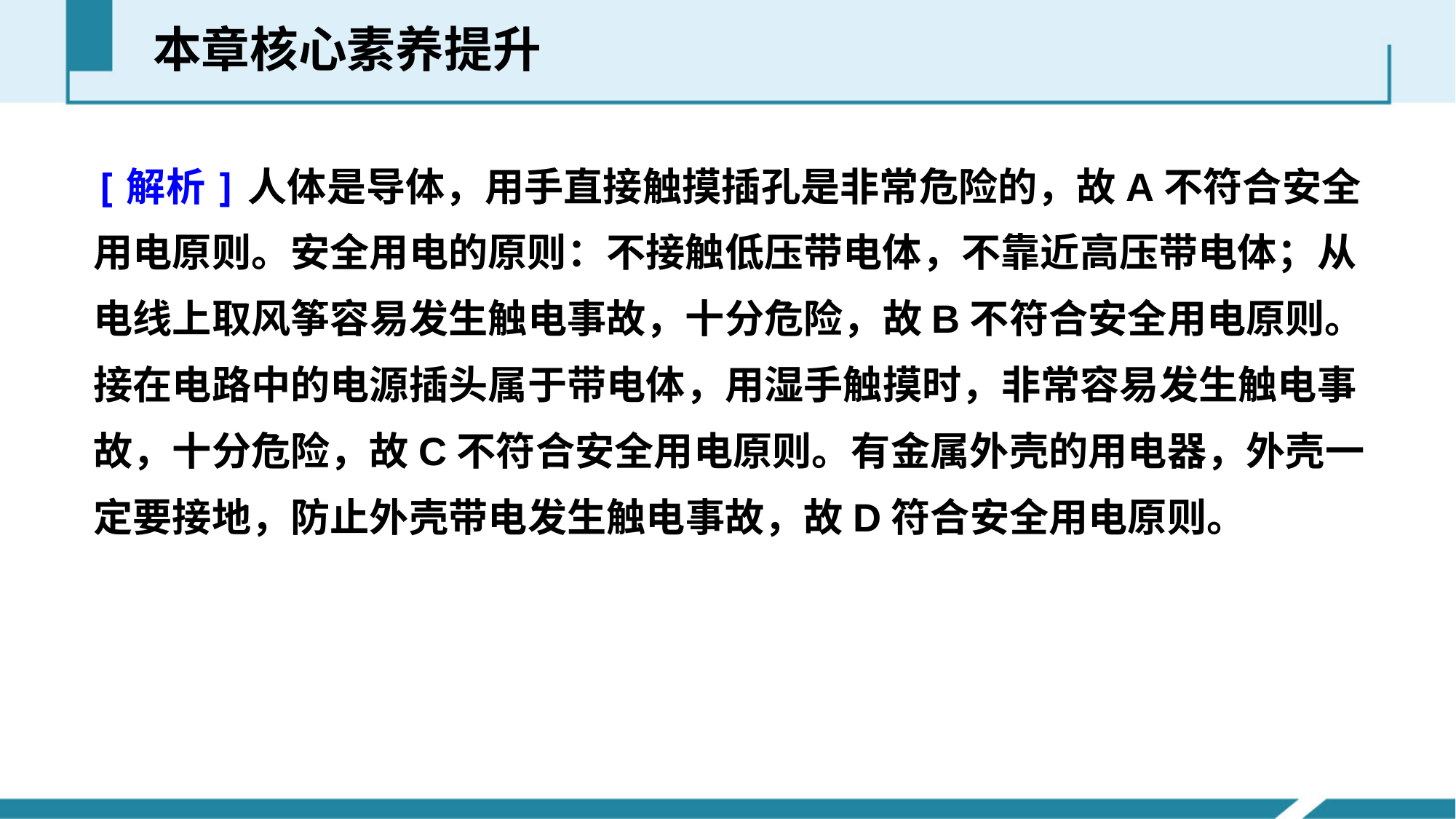

本章核心素养提升
[解析]人体是导体，用手直接触摸插孔是非常危险的，故A不符合安全用电原则。安全用电的原则：不接触低压带电体，不靠近高压带电体；从电线上取风筝容易发生触电事故，十分危险，故B不符合安全用电原则。接在电路中的电源插头属于带电体，用湿手触摸时，非常容易发生触电事故，十分危险，故C不符合安全用电原则。有金属外壳的用电器，外壳一定要接地，防止外壳带电发生触电事故，故D符合安全用电原则。